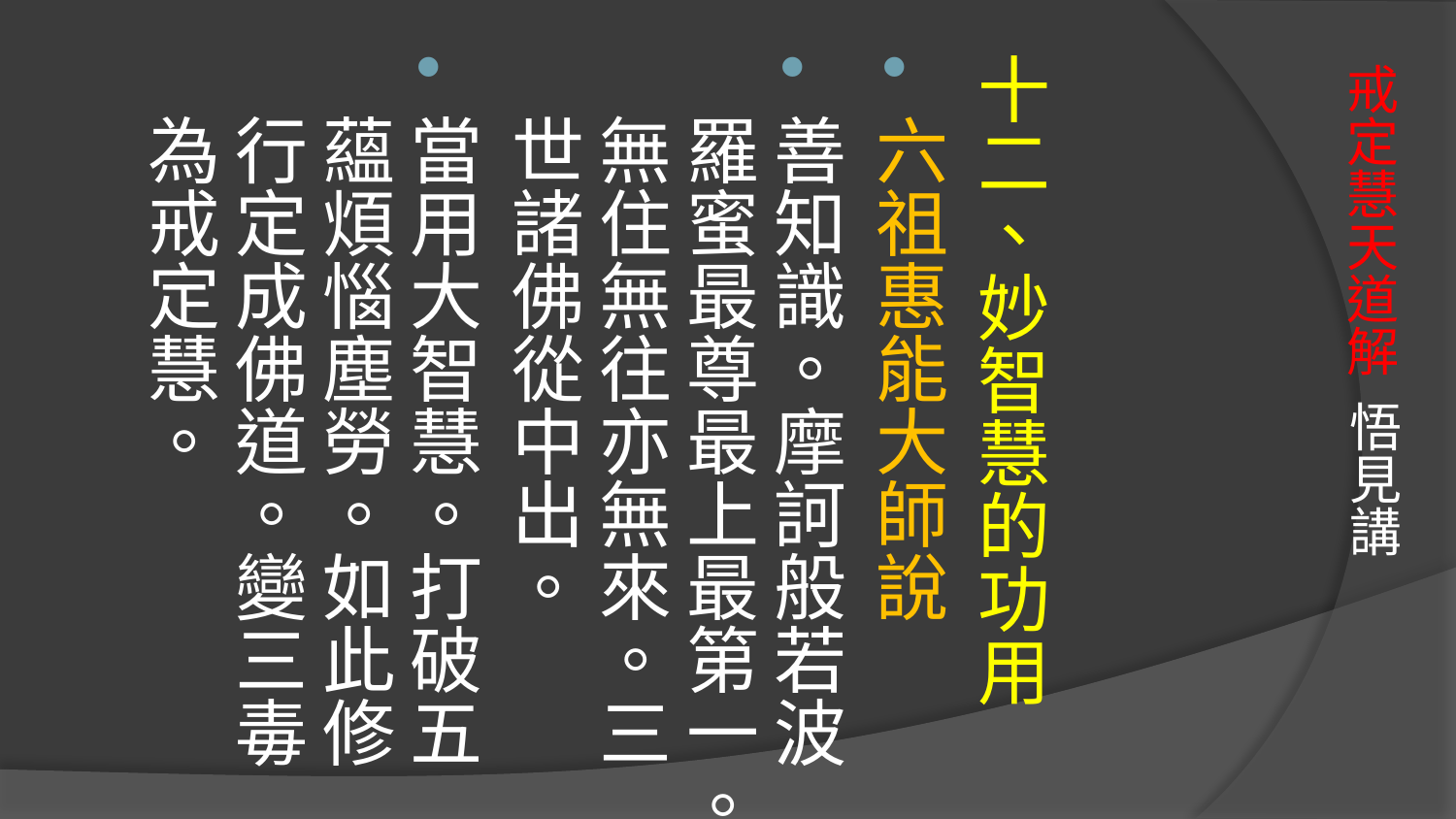

十二、妙智慧的功用
六祖惠能大師說
善知識。摩訶般若波羅蜜最尊最上最第一。無住無往亦無來。三世諸佛從中出。
當用大智慧。打破五蘊煩惱塵勞。如此修行定成佛道。變三毒為戒定慧。

# 戒定慧天道解  悟見講